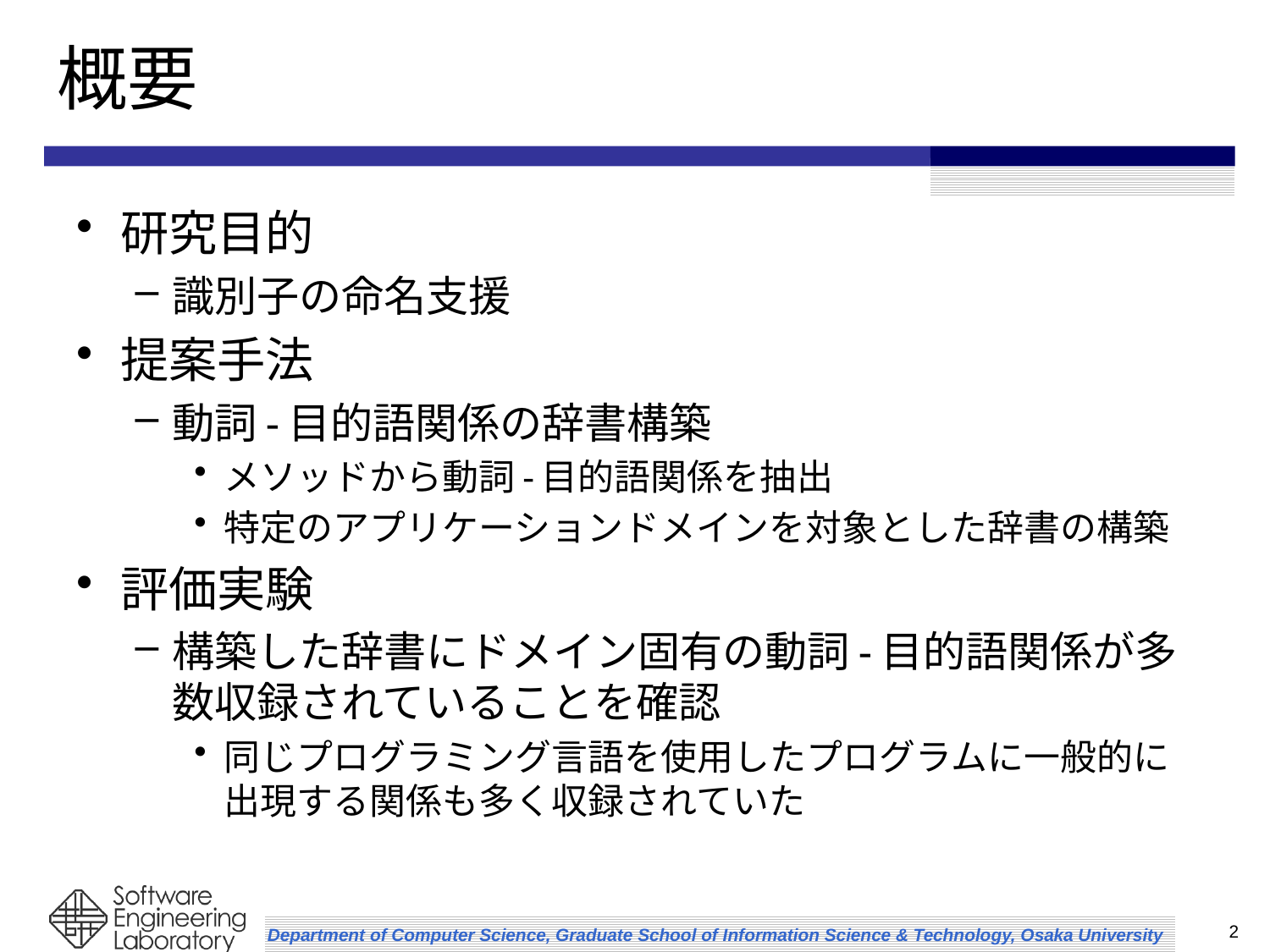

# 概要
研究目的
識別子の命名支援
提案手法
動詞-目的語関係の辞書構築
メソッドから動詞-目的語関係を抽出
特定のアプリケーションドメインを対象とした辞書の構築
評価実験
構築した辞書にドメイン固有の動詞-目的語関係が多数収録されていることを確認
同じプログラミング言語を使用したプログラムに一般的に出現する関係も多く収録されていた
2